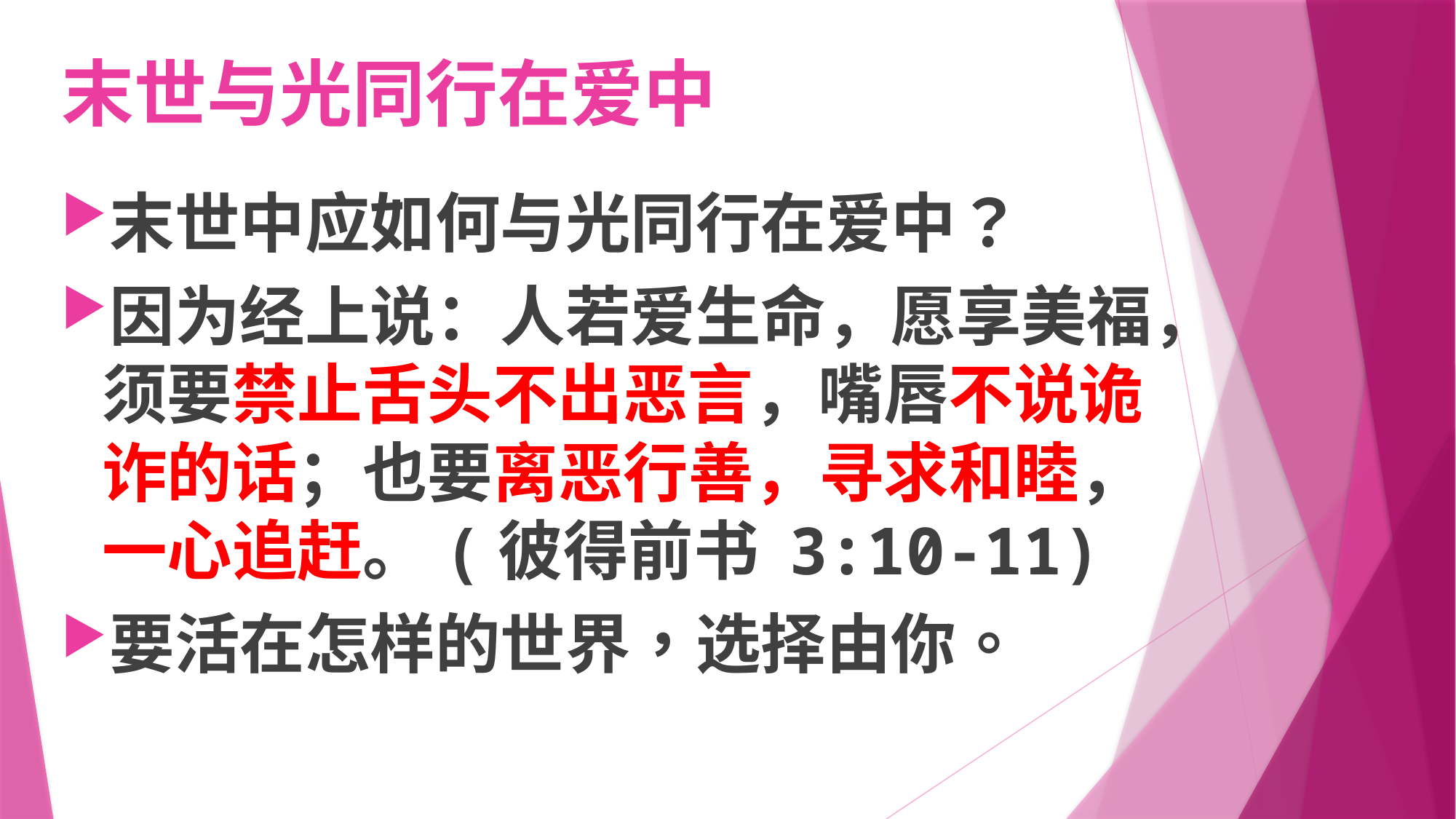

# 末世与光同行在爱中
末世中应如何与光同行在爱中？
因为经上说：人若爱生命，愿享美福，须要禁止舌头不出恶言，嘴唇不说诡诈的话；也要离恶行善，寻求和睦，一心追赶。(彼得前书 3:10-11)
要活在怎样的世界，选择由你。